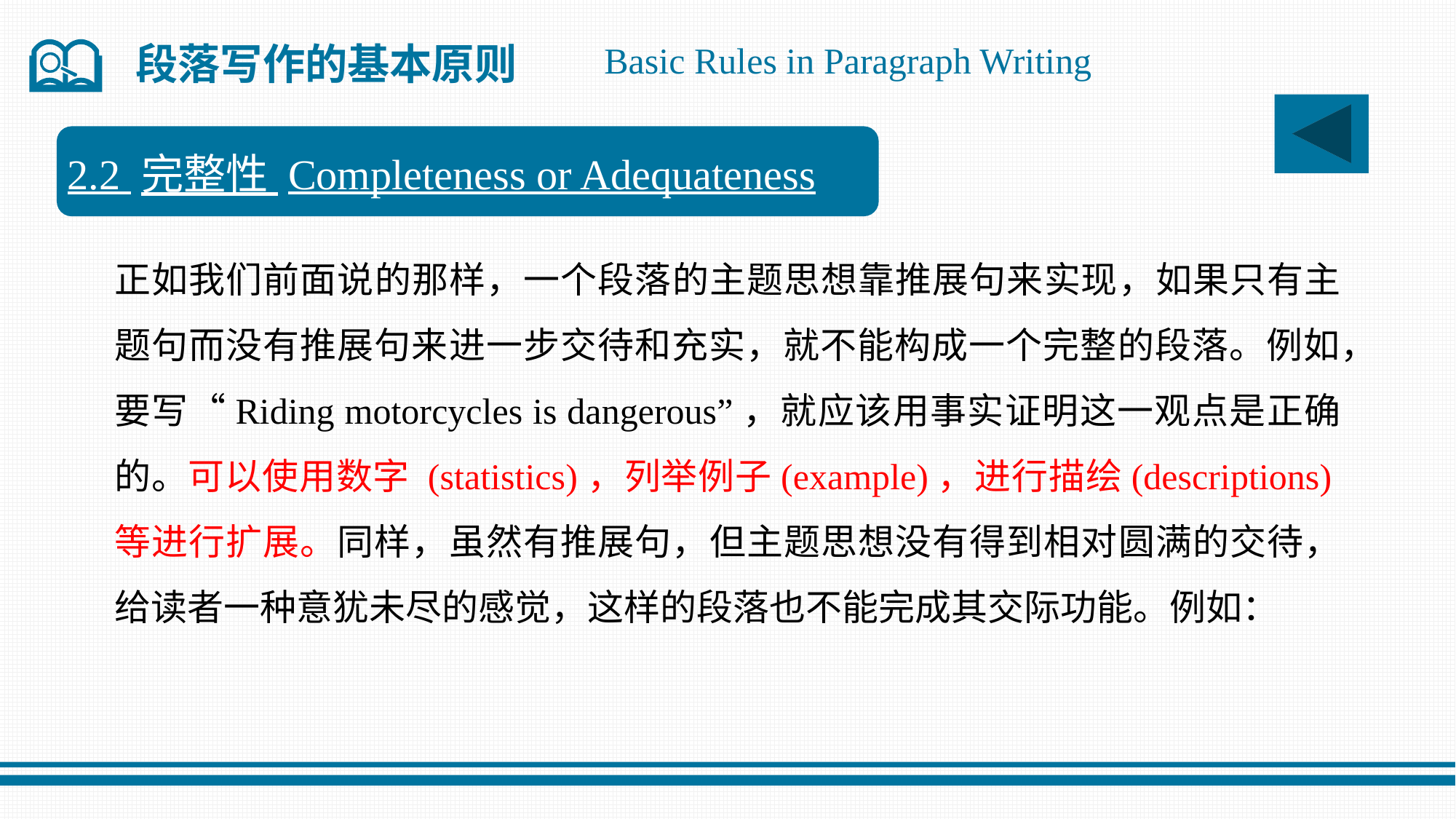

段落写作的基本原则
Basic Rules in Paragraph Writing

2.2 完整性 Completeness or Adequateness
正如我们前面说的那样，一个段落的主题思想靠推展句来实现，如果只有主题句而没有推展句来进一步交待和充实，就不能构成一个完整的段落。例如，要写“Riding motorcycles is dangerous”，就应该用事实证明这一观点是正确的。可以使用数字 (statistics)，列举例子(example)，进行描绘(descriptions)等进行扩展。同样，虽然有推展句，但主题思想没有得到相对圆满的交待，给读者一种意犹未尽的感觉，这样的段落也不能完成其交际功能。例如：